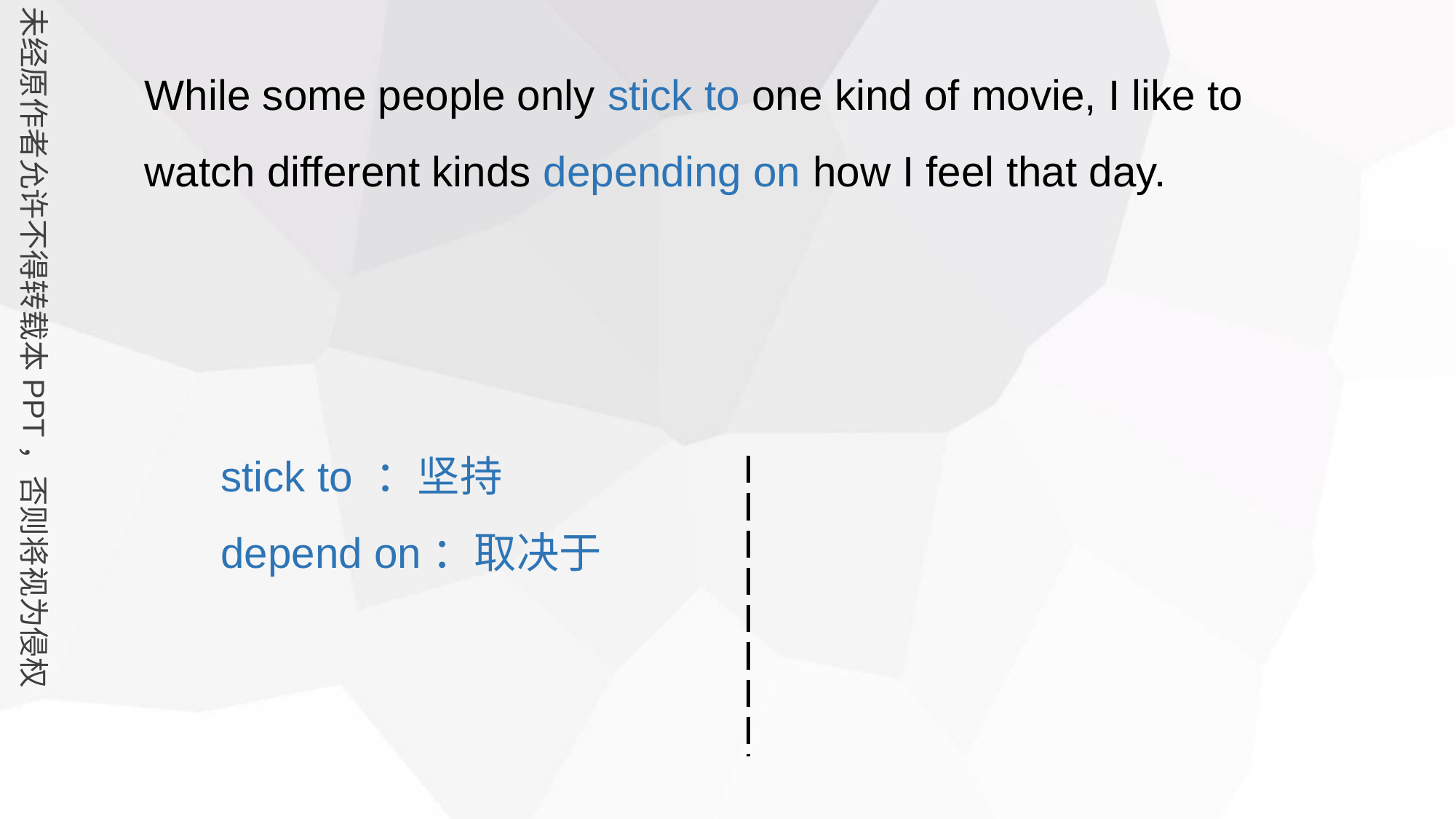

While some people only stick to one kind of movie, I like to watch different kinds depending on how I feel that day.
stick to ：坚持
depend on：取决于